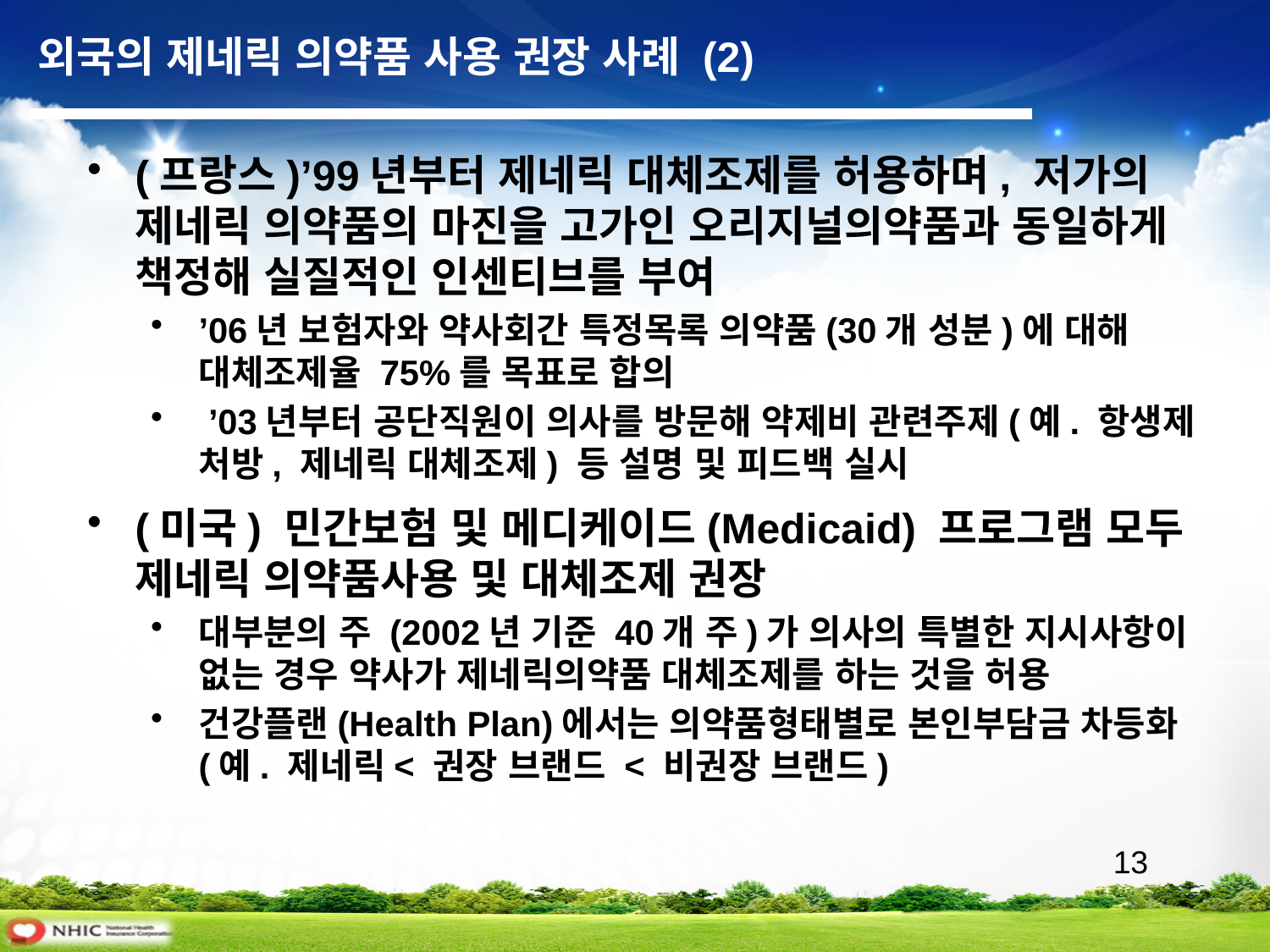

외국의 제네릭 의약품 사용 권장 사례 (2)
(프랑스)’99년부터 제네릭 대체조제를 허용하며, 저가의 제네릭 의약품의 마진을 고가인 오리지널의약품과 동일하게 책정해 실질적인 인센티브를 부여
’06년 보험자와 약사회간 특정목록 의약품(30개 성분)에 대해 대체조제율 75%를 목표로 합의
 ’03년부터 공단직원이 의사를 방문해 약제비 관련주제(예. 항생제 처방, 제네릭 대체조제) 등 설명 및 피드백 실시
(미국) 민간보험 및 메디케이드(Medicaid) 프로그램 모두 제네릭 의약품사용 및 대체조제 권장
대부분의 주 (2002년 기준 40개 주)가 의사의 특별한 지시사항이 없는 경우 약사가 제네릭의약품 대체조제를 하는 것을 허용
건강플랜(Health Plan)에서는 의약품형태별로 본인부담금 차등화 (예. 제네릭< 권장 브랜드 < 비권장 브랜드)

                      13